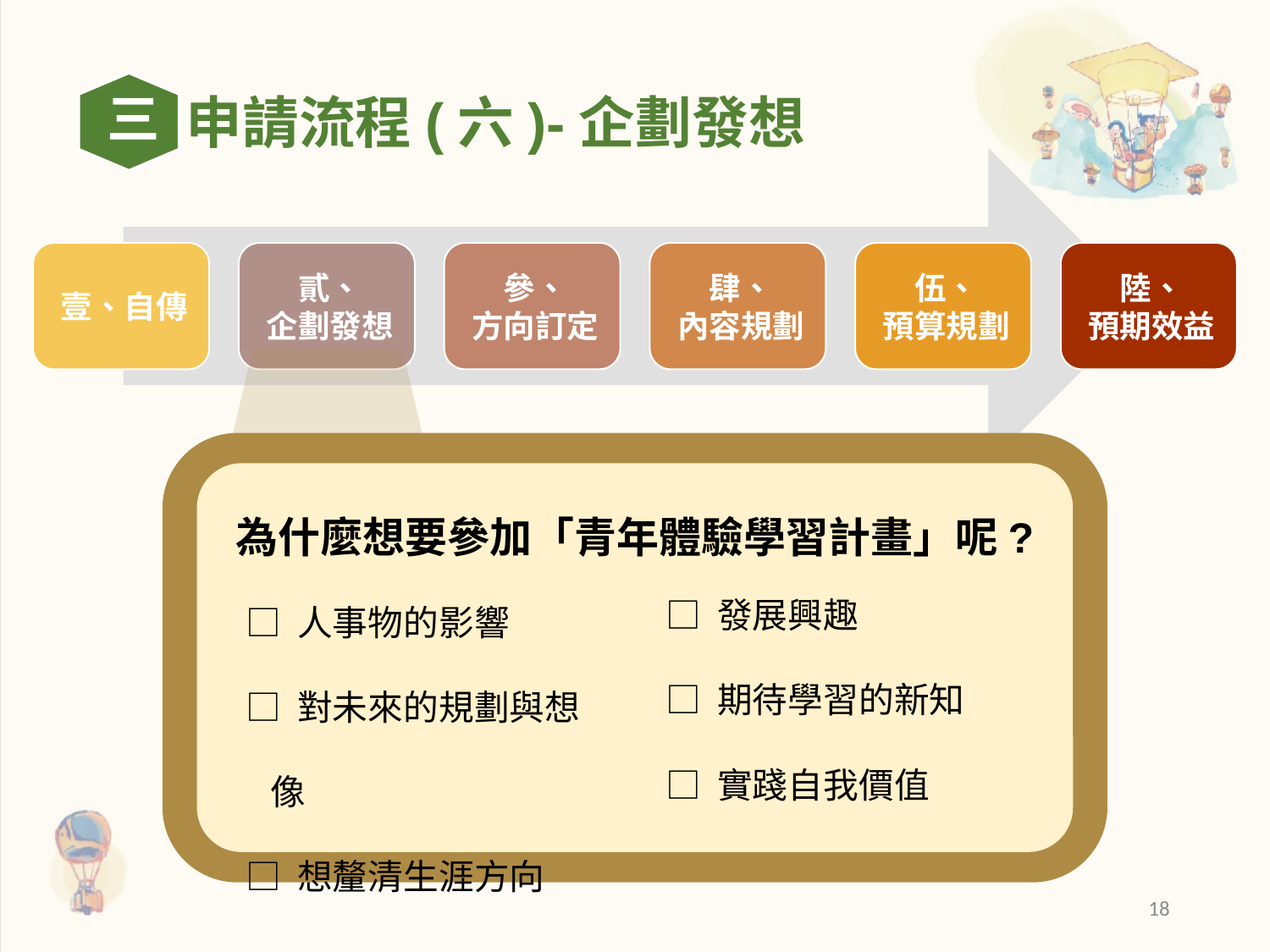

三
申請流程(六)-企劃發想
壹、自傳
貳、
企劃發想
參、
方向訂定
肆、
內容規劃
伍、
預算規劃
陸、
預期效益

為什麼想要參加「青年體驗學習計畫」呢?
□ 發展興趣
□ 期待學習的新知
□ 實踐自我價值
□ 人事物的影響
□ 對未來的規劃與想像
□ 想釐清生涯方向
18